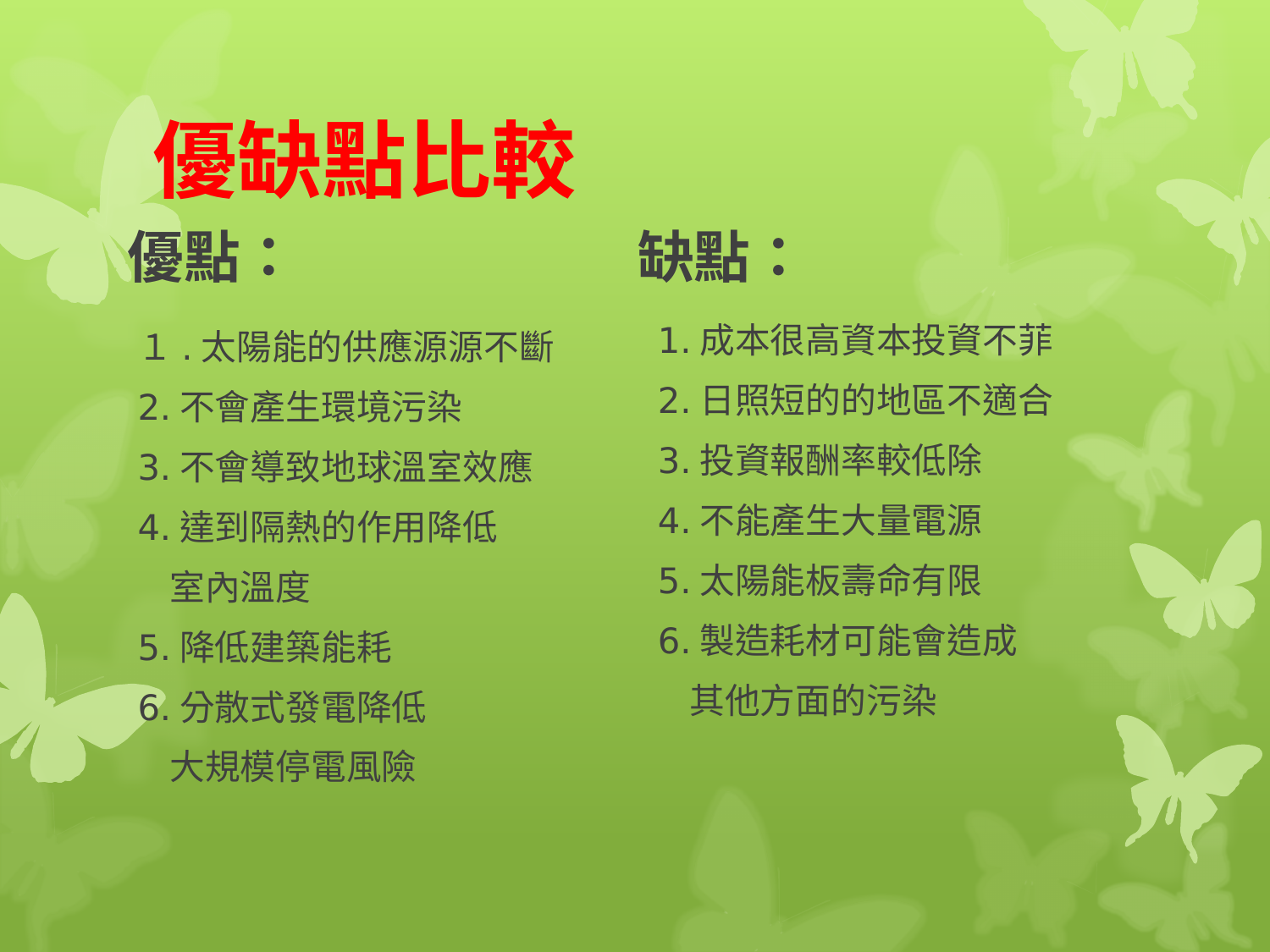

# 優缺點比較
優點：
缺點：
１.太陽能的供應源源不斷
2.不會產生環境污染
3.不會導致地球溫室效應
4.達到隔熱的作用降低
   室內溫度
5.降低建築能耗
6.分散式發電降低
   大規模停電風險
1.成本很高資本投資不菲
2.日照短的的地區不適合
3.投資報酬率較低除
4.不能產生大量電源
5.太陽能板壽命有限
6.製造耗材可能會造成
   其他方面的污染